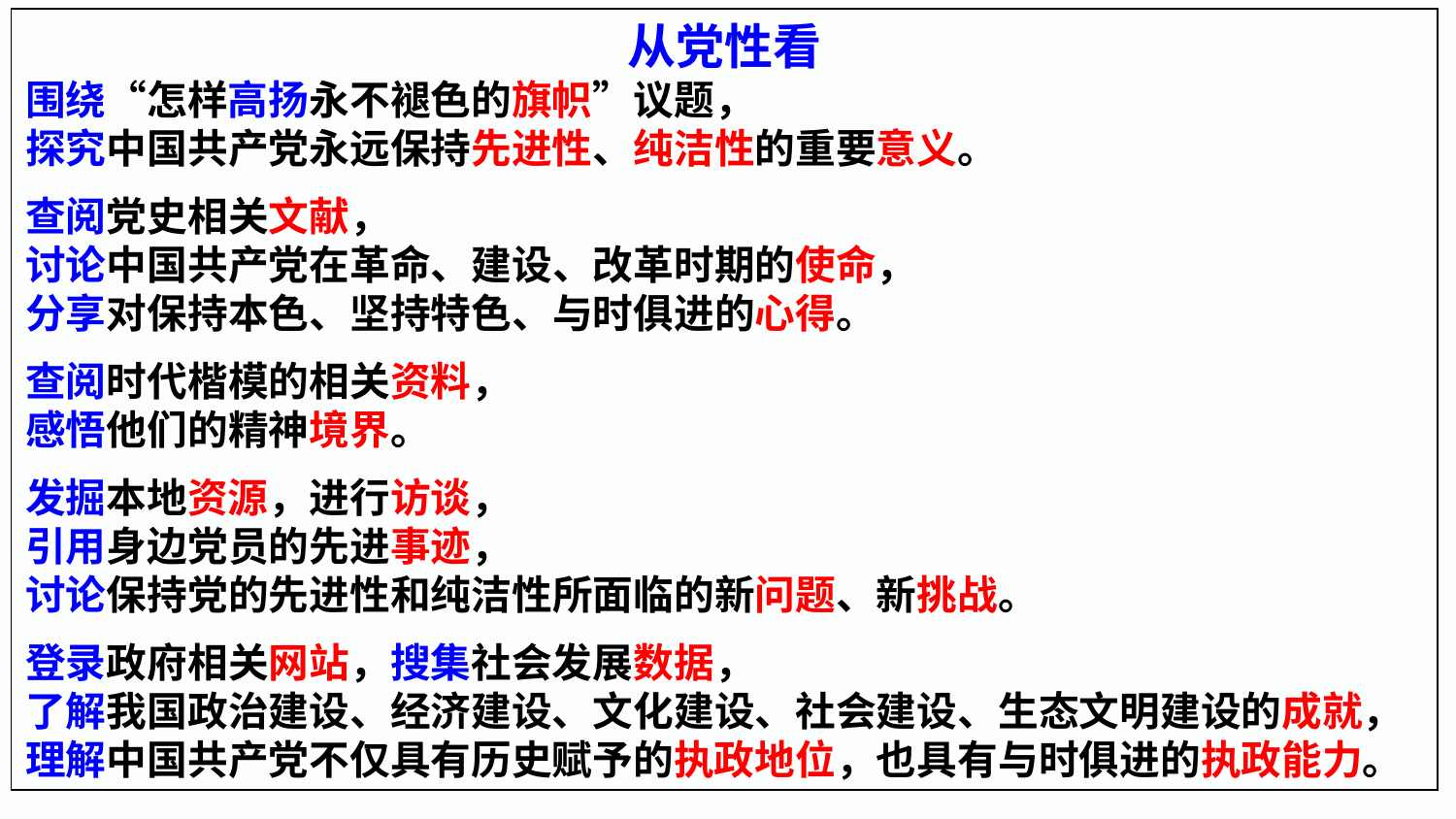

从党性看
围绕“怎样高扬永不褪色的旗帜”议题，
探究中国共产党永远保持先进性、纯洁性的重要意义。

查阅党史相关文献，
讨论中国共产党在革命、建设、改革时期的使命，
分享对保持本色、坚持特色、与时俱进的心得。

查阅时代楷模的相关资料，
感悟他们的精神境界。

发掘本地资源，进行访谈，
引用身边党员的先进事迹，
讨论保持党的先进性和纯洁性所面临的新问题、新挑战。

登录政府相关网站，搜集社会发展数据，
了解我国政治建设、经济建设、文化建设、社会建设、生态文明建设的成就，理解中国共产党不仅具有历史赋予的执政地位，也具有与时俱进的执政能力。